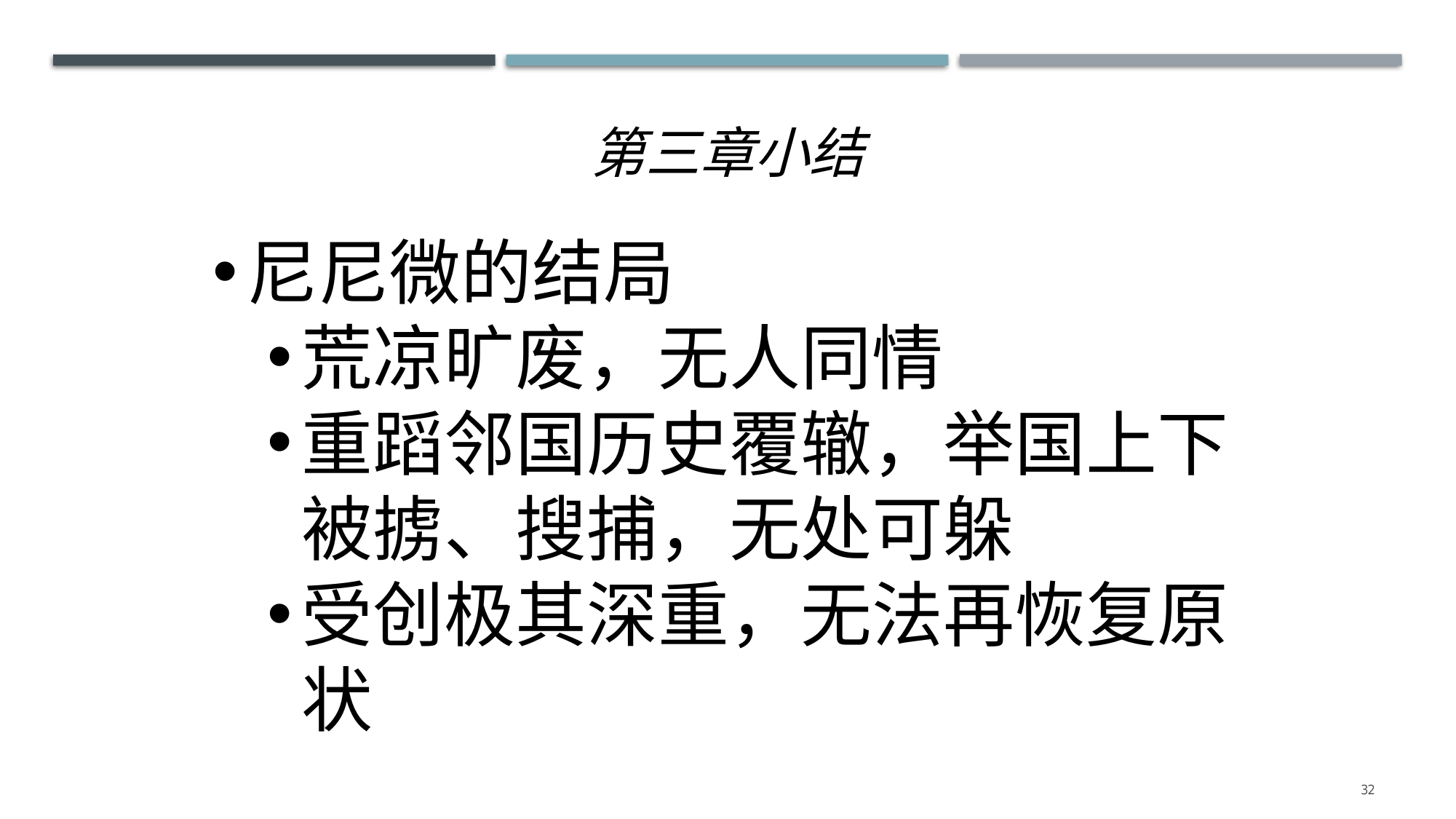

第三章小结

尼尼微的结局
荒凉旷废，无人同情
重蹈邻国历史覆辙，举国上下被掳、搜捕，无处可躲
受创极其深重，无法再恢复原状
32